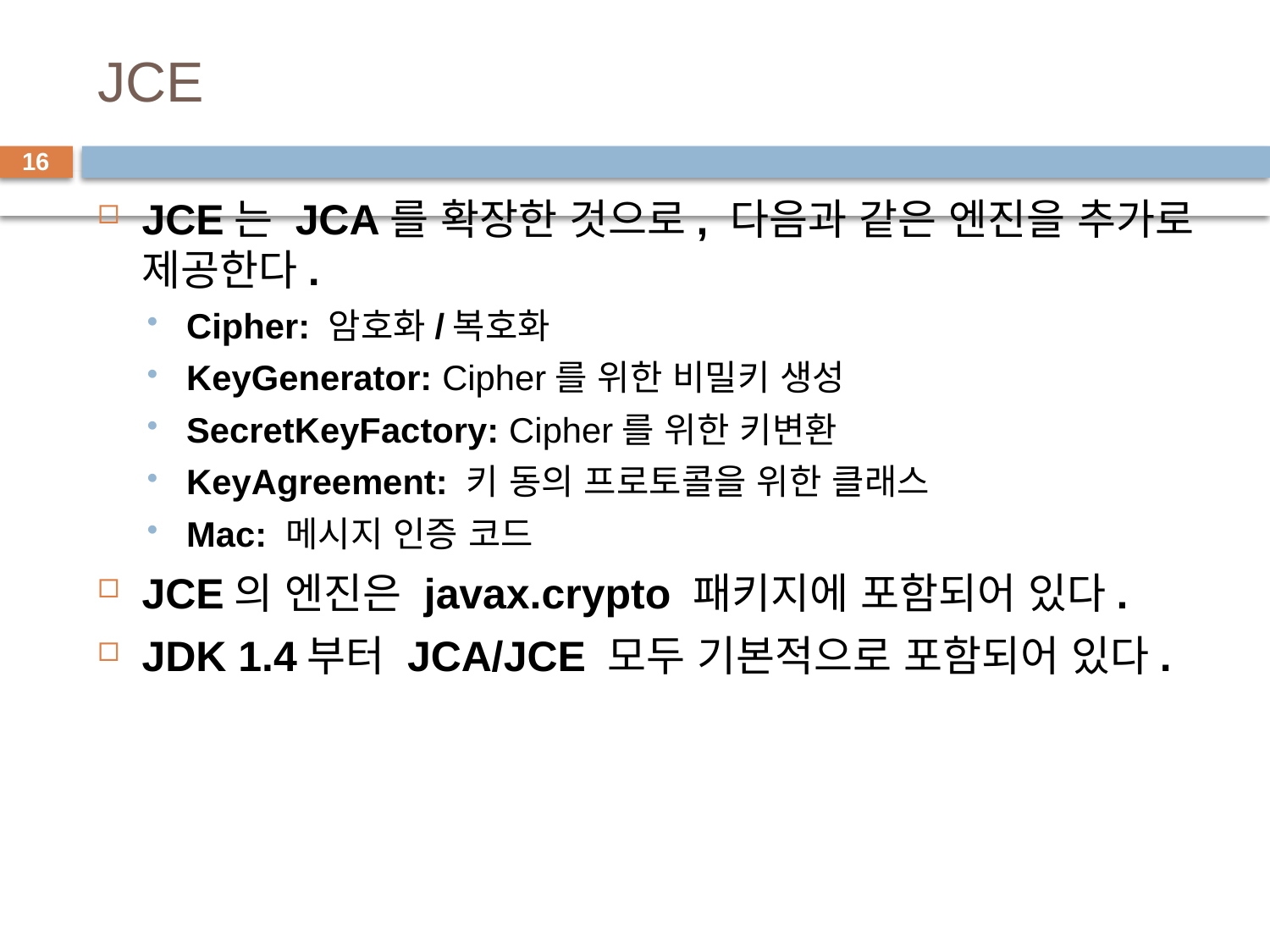

# JCE
16
JCE는 JCA를 확장한 것으로, 다음과 같은 엔진을 추가로 제공한다.
Cipher: 암호화/복호화
KeyGenerator: Cipher를 위한 비밀키 생성
SecretKeyFactory: Cipher를 위한 키변환
KeyAgreement: 키 동의 프로토콜을 위한 클래스
Mac: 메시지 인증 코드
JCE의 엔진은 javax.crypto 패키지에 포함되어 있다.
JDK 1.4부터 JCA/JCE 모두 기본적으로 포함되어 있다.